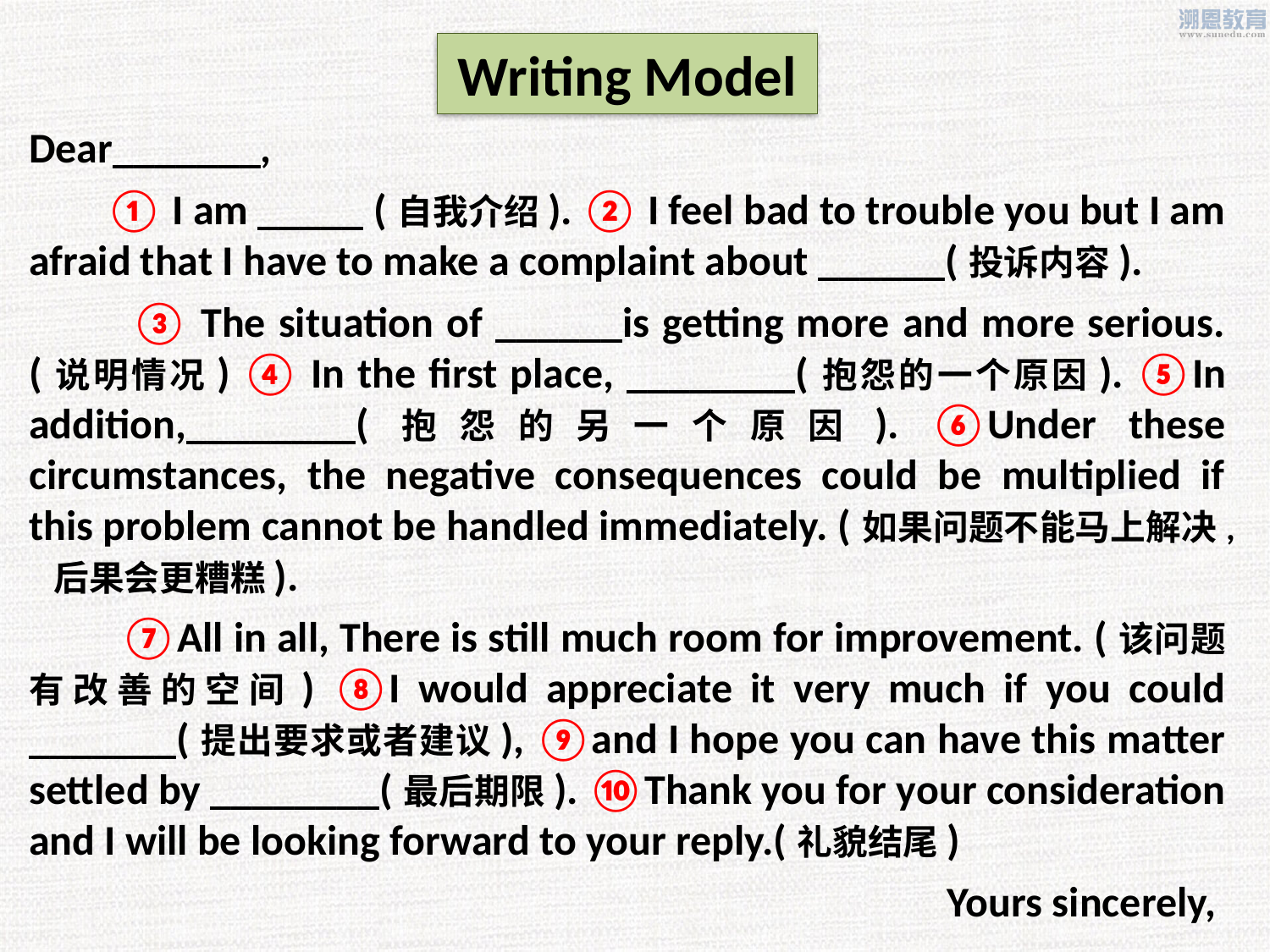

Writing Model
Dear_______,
        ① I am _____ (自我介绍). ② I feel bad to trouble you but I am afraid that I have to make a complaint about ______(投诉内容).
        ③ The situation of ______is getting more and more serious. (说明情况) ④ In the first place, ________(抱怨的一个原因). ⑤In addition,________(抱怨的另一个原因). ⑥Under these circumstances, the negative consequences could be multiplied if this problem cannot be handled immediately. (如果问题不能马上解决,  后果会更糟糕).
         ⑦All in all, There is still much room for improvement. (该问题有改善的空间) ⑧I would appreciate it very much if you could _______(提出要求或者建议), ⑨and I hope you can have this matter settled by ________(最后期限). ⑩Thank you for your consideration and I will be looking forward to your reply.(礼貌结尾)
                                                                                 Yours sincerely,
Li Hua